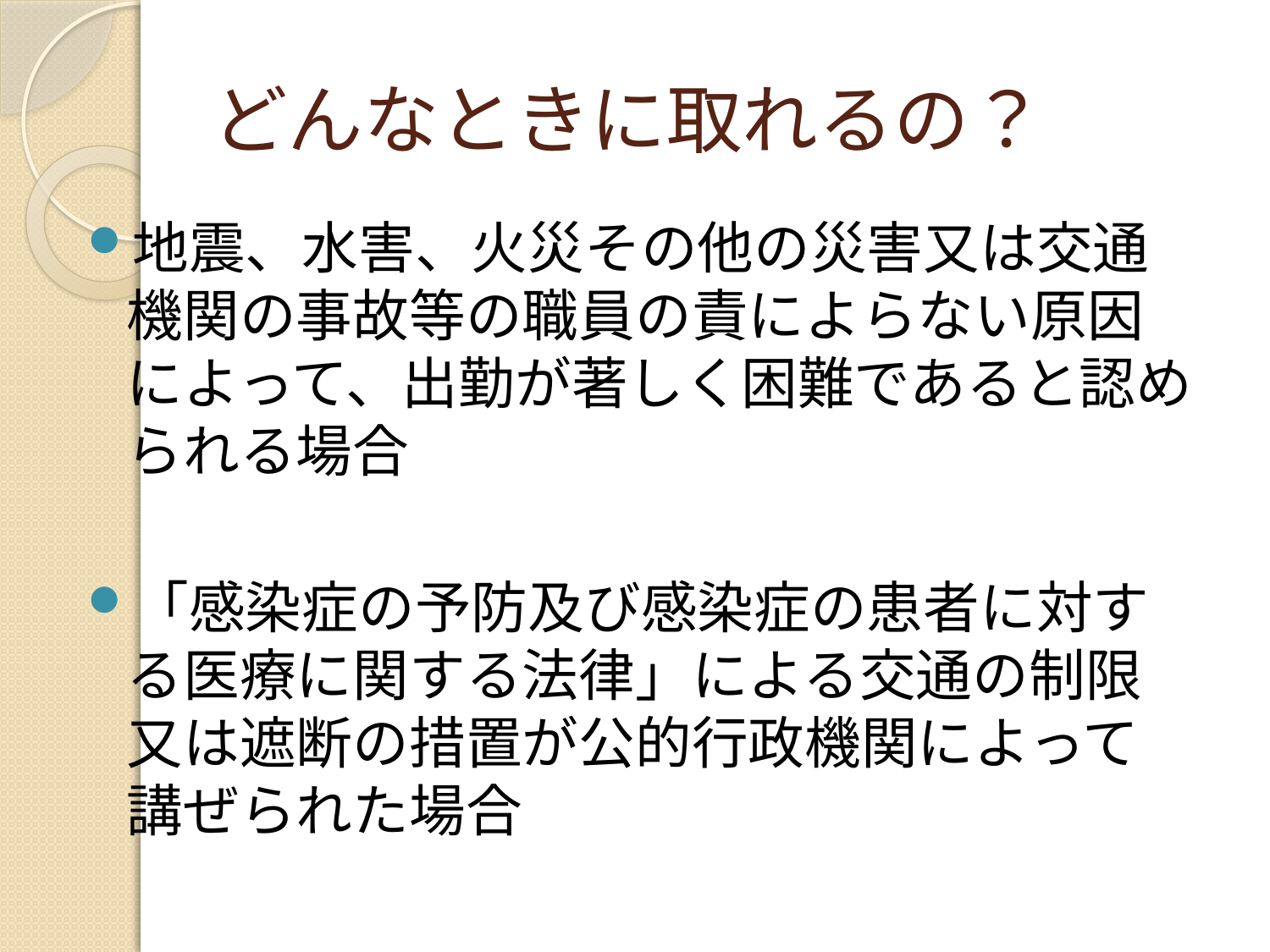

# どんなときに取れるの？
地震、水害、火災その他の災害又は交通機関の事故等の職員の責によらない原因によって、出勤が著しく困難であると認められる場合

「感染症の予防及び感染症の患者に対する医療に関する法律」による交通の制限又は遮断の措置が公的行政機関によって講ぜられた場合